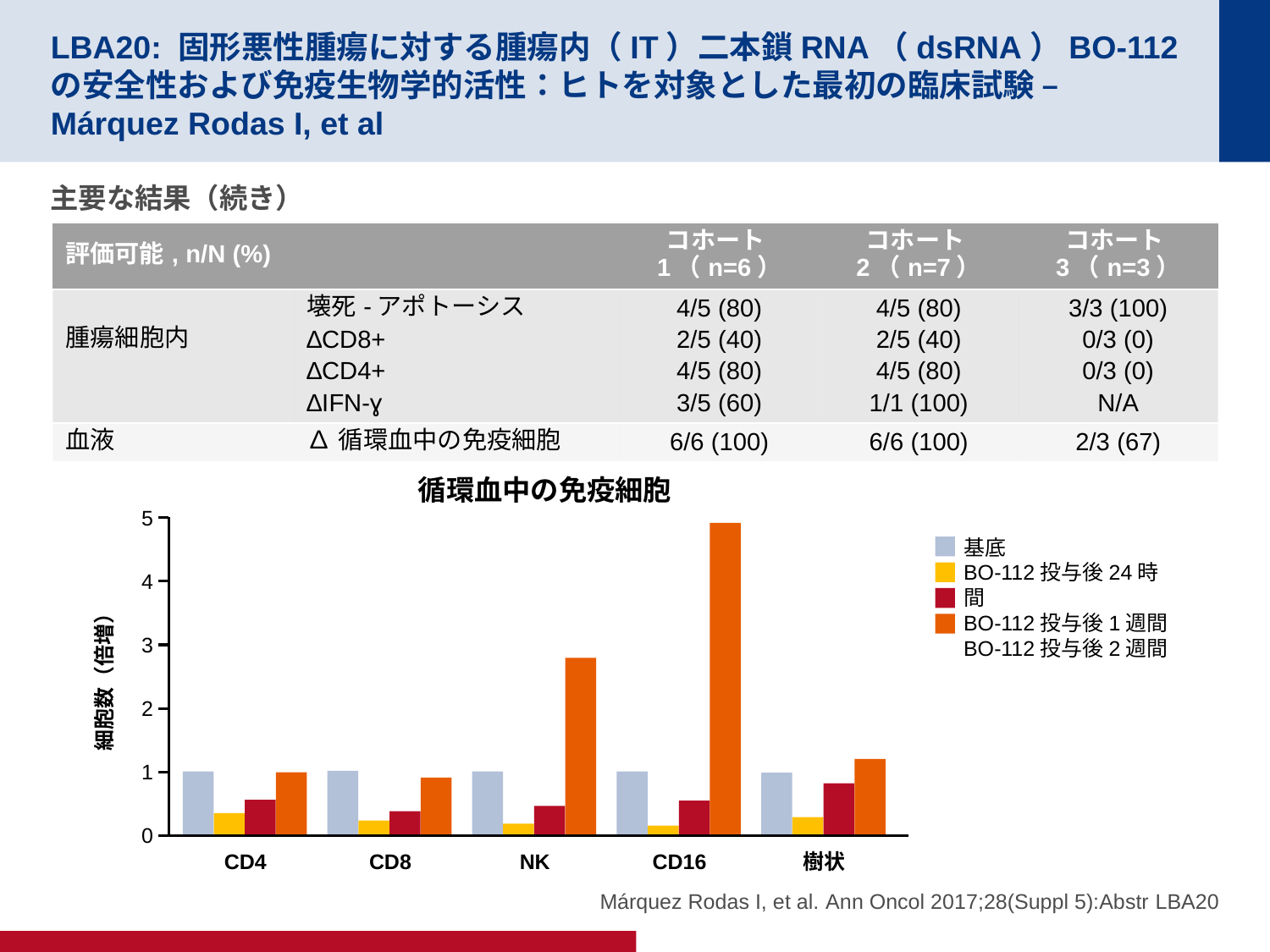

# LBA20: 固形悪性腫瘍に対する腫瘍内（IT）二本鎖RNA（dsRNA）BO-112の安全性および免疫生物学的活性：ヒトを対象とした最初の臨床試験 – Márquez Rodas I, et al
主要な結果（続き）

| 評価可能, n/N (%) |  | コホート1（n=6） | コホート2（n=7） | コホート3（n=3） |
| --- | --- | --- | --- | --- |
| 腫瘍細胞内 | 壊死-アポトーシス ∆CD8+ ∆CD4+ ∆IFN-ɣ | 4/5 (80) 2/5 (40) 4/5 (80) 3/5 (60) | 4/5 (80) 2/5 (40) 4/5 (80) 1/1 (100) | 3/3 (100) 0/3 (0) 0/3 (0) N/A |
| 血液 | ∆循環血中の免疫細胞 | 6/6 (100) | 6/6 (100) | 2/3 (67) |
 循環血中の免疫細胞
5

基底
BO-112投与後24時間
BO-112投与後1週間
BO-112投与後2週間

4

3
細胞数（倍増）

2
1

0

CD4
CD8
NK
CD16
樹状
Márquez Rodas I, et al. Ann Oncol 2017;28(Suppl 5):Abstr LBA20